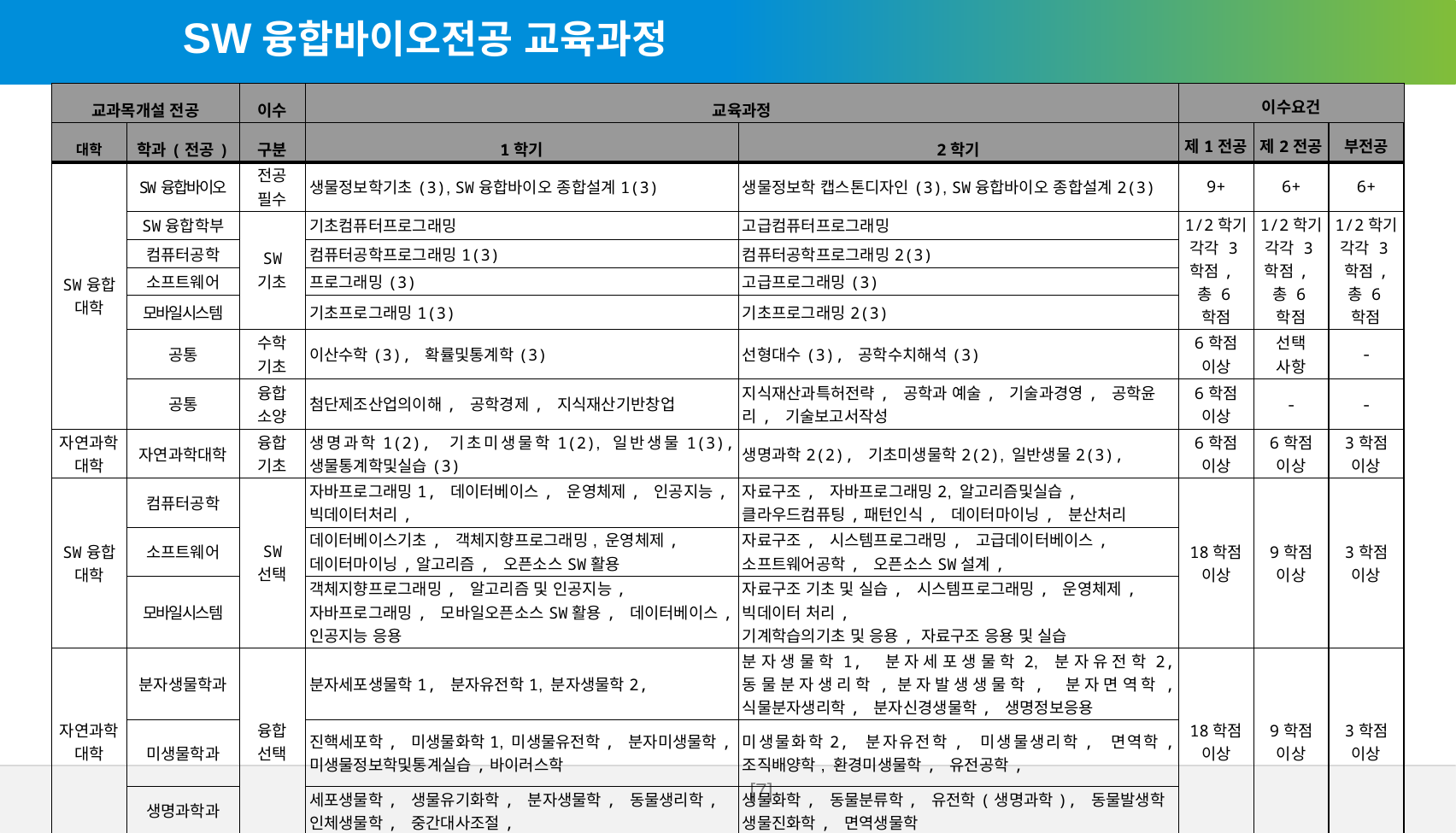

SW융합바이오전공 교육과정
| 교과목개설 전공 |  | 이수 | 교육과정 |  | 이수요건 |  |  |
| --- | --- | --- | --- | --- | --- | --- | --- |
| 대학 | 학과(전공) | 구분 | 1학기 | 2학기 | 제1전공 | 제2전공 | 부전공 |
| SW융합 대학 | SW융합바이오 | 전공 필수 | 생물정보학기초(3), SW융합바이오 종합설계1(3) | 생물정보학 캡스톤디자인(3), SW융합바이오 종합설계2(3) | 9+ | 6+ | 6+ |
|  | SW융합학부 | SW 기초 | 기초컴퓨터프로그래밍 | 고급컴퓨터프로그래밍 | 1/2학기 각각 3학점, 총 6학점 | 1/2학기 각각 3학점, 총 6학점 | 1/2학기 각각 3학점, 총 6학점 |
|  | 컴퓨터공학 |  | 컴퓨터공학프로그래밍1(3) | 컴퓨터공학프로그래밍2(3) |  |  |  |
|  | 소프트웨어 |  | 프로그래밍(3) | 고급프로그래밍(3) |  |  |  |
|  | 모바일시스템 |  | 기초프로그래밍1(3) | 기초프로그래밍2(3) |  |  |  |
|  | 공통 | 수학 기초 | 이산수학(3), 확률및통계학(3) | 선형대수(3), 공학수치해석(3) | 6학점 이상 | 선택 사항 | - |
|  | 공통 | 융합 소양 | 첨단제조산업의이해, 공학경제, 지식재산기반창업 | 지식재산과특허전략, 공학과 예술, 기술과경영, 공학윤리, 기술보고서작성 | 6학점 이상 | - | - |
| 자연과학 대학 | 자연과학대학 | 융합 기초 | 생명과학1(2), 기초미생물학1(2), 일반생물1(3), 생물통계학및실습(3) | 생명과학2(2), 기초미생물학2(2), 일반생물2(3), | 6학점 이상 | 6학점 이상 | 3학점 이상 |
| SW융합 대학 | 컴퓨터공학 | SW 선택 | 자바프로그래밍1, 데이터베이스, 운영체제, 인공지능, 빅데이터처리, | 자료구조, 자바프로그래밍2, 알고리즘및실습, 클라우드컴퓨팅,패턴인식, 데이터마이닝, 분산처리 | 18학점 이상 | 9학점 이상 | 3학점 이상 |
|  | 소프트웨어 |  | 데이터베이스기초, 객체지향프로그래밍, 운영체제, 데이터마이닝,알고리즘, 오픈소스SW활용 | 자료구조, 시스템프로그래밍, 고급데이터베이스, 소프트웨어공학, 오픈소스SW설계, |  |  |  |
|  | 모바일시스템 |  | 객체지향프로그래밍, 알고리즘 및 인공지능, 자바프로그래밍, 모바일오픈소스SW활용, 데이터베이스, 인공지능 응용 | 자료구조 기초 및 실습, 시스템프로그래밍, 운영체제,빅데이터 처리, 기계학습의기초 및 응용, 자료구조 응용 및 실습 |  |  |  |
| 자연과학 대학 | 분자생물학과 | 융합 선택 | 분자세포생물학1, 분자유전학1, 분자생물학2, | 분자생물학1, 분자세포생물학2, 분자유전학2, 동물분자생리학,분자발생생물학, 분자면역학, 식물분자생리학, 분자신경생물학, 생명정보응용 | 18학점 이상 | 9학점 이상 | 3학점 이상 |
|  | 미생물학과 |  | 진핵세포학, 미생물화학1, 미생물유전학, 분자미생물학, 미생물정보학및통계실습,바이러스학 | 미생물화학2, 분자유전학, 미생물생리학, 면역학, 조직배양학, 환경미생물학, 유전공학, |  |  |  |
|  | 생명과학과 |  | 세포생물학, 생물유기화학, 분자생물학, 동물생리학, 인체생물학, 중간대사조절, | 생물화학, 동물분류학, 유전학(생명과학), 동물발생학 생물진화학, 면역생물학 |  |  |  |